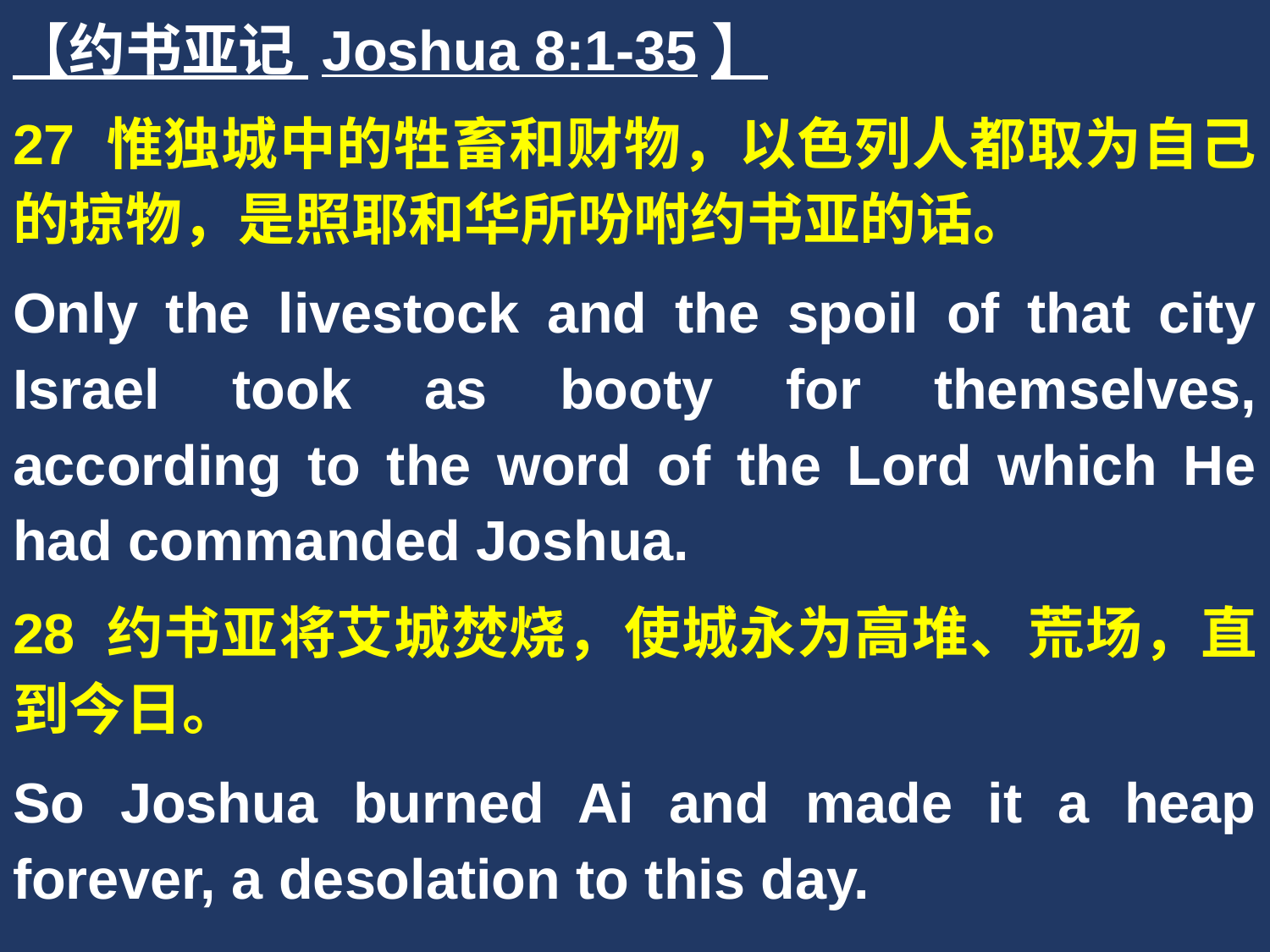

【约书亚记 Joshua 8:1-35】
27 惟独城中的牲畜和财物，以色列人都取为自己的掠物，是照耶和华所吩咐约书亚的话。
Only the livestock and the spoil of that city Israel took as booty for themselves, according to the word of the Lord which He had commanded Joshua.
28 约书亚将艾城焚烧，使城永为高堆、荒场，直到今日。
So Joshua burned Ai and made it a heap forever, a desolation to this day.